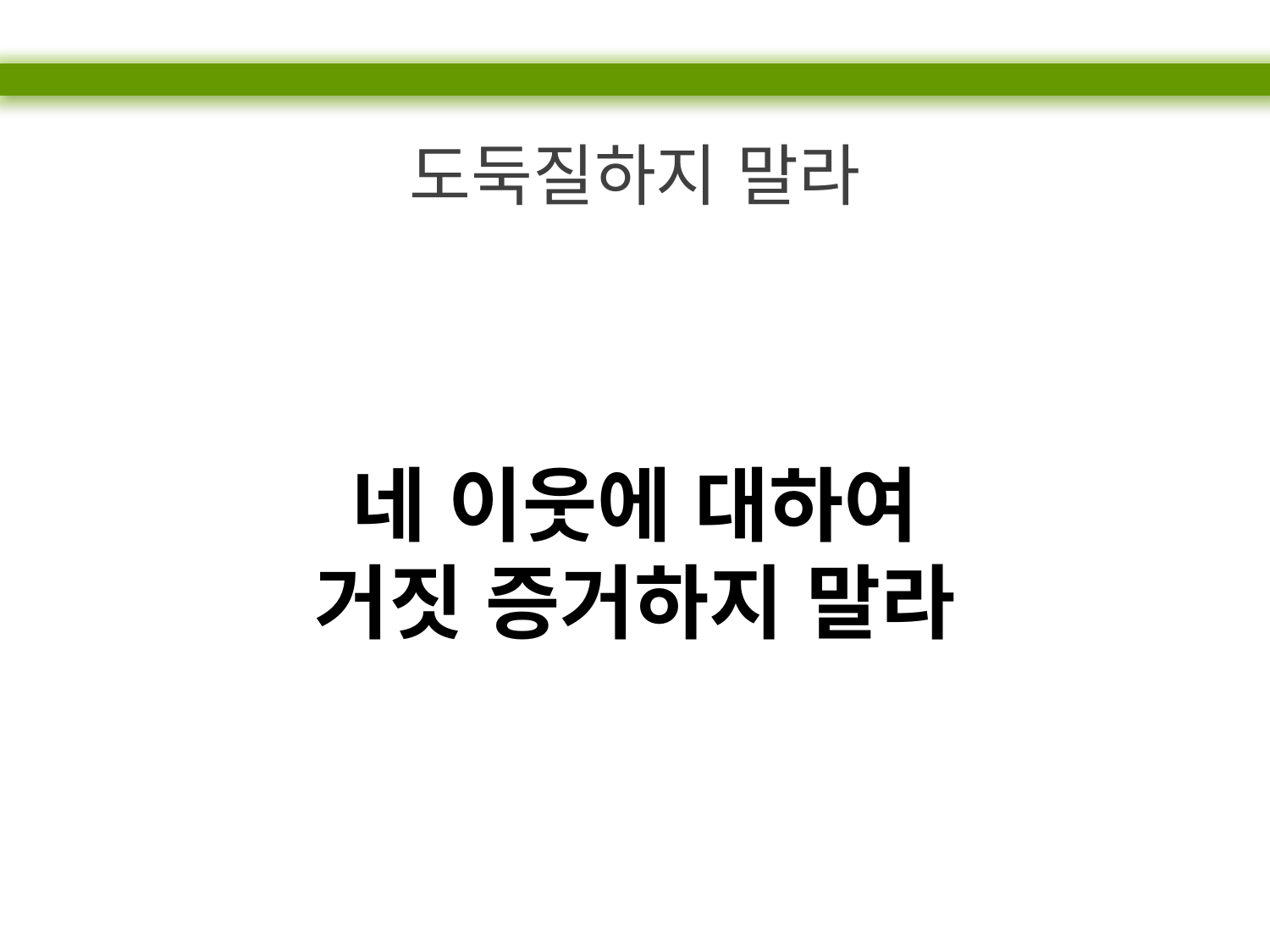

도둑질하지 말라
네 이웃에 대하여
거짓 증거하지 말라